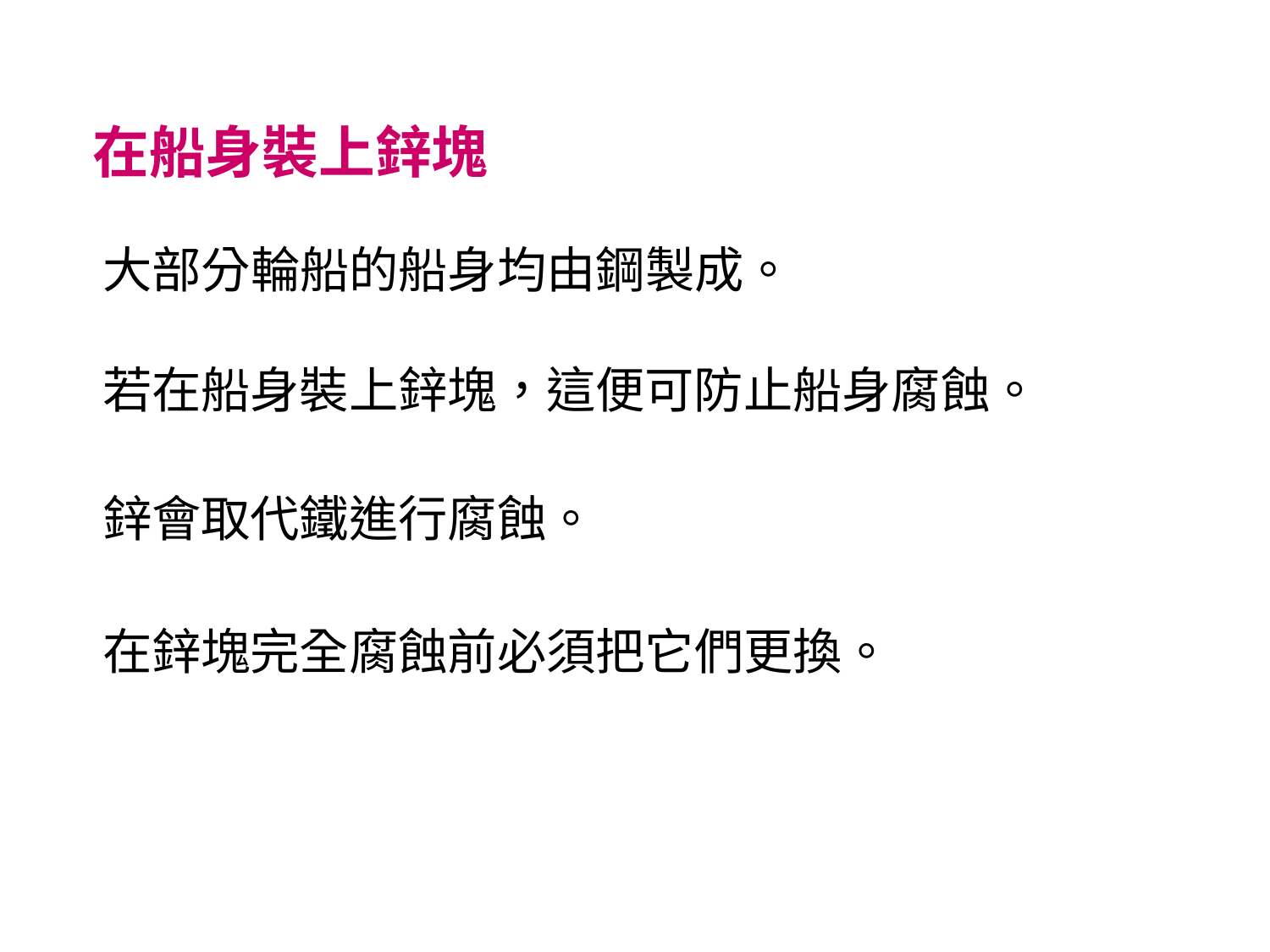

在船身裝上鋅塊
大部分輪船的船身均由鋼製成。
若在船身裝上鋅塊，這便可防止船身腐蝕。
鋅會取代鐵進行腐蝕。
在鋅塊完全腐蝕前必須把它們更換。